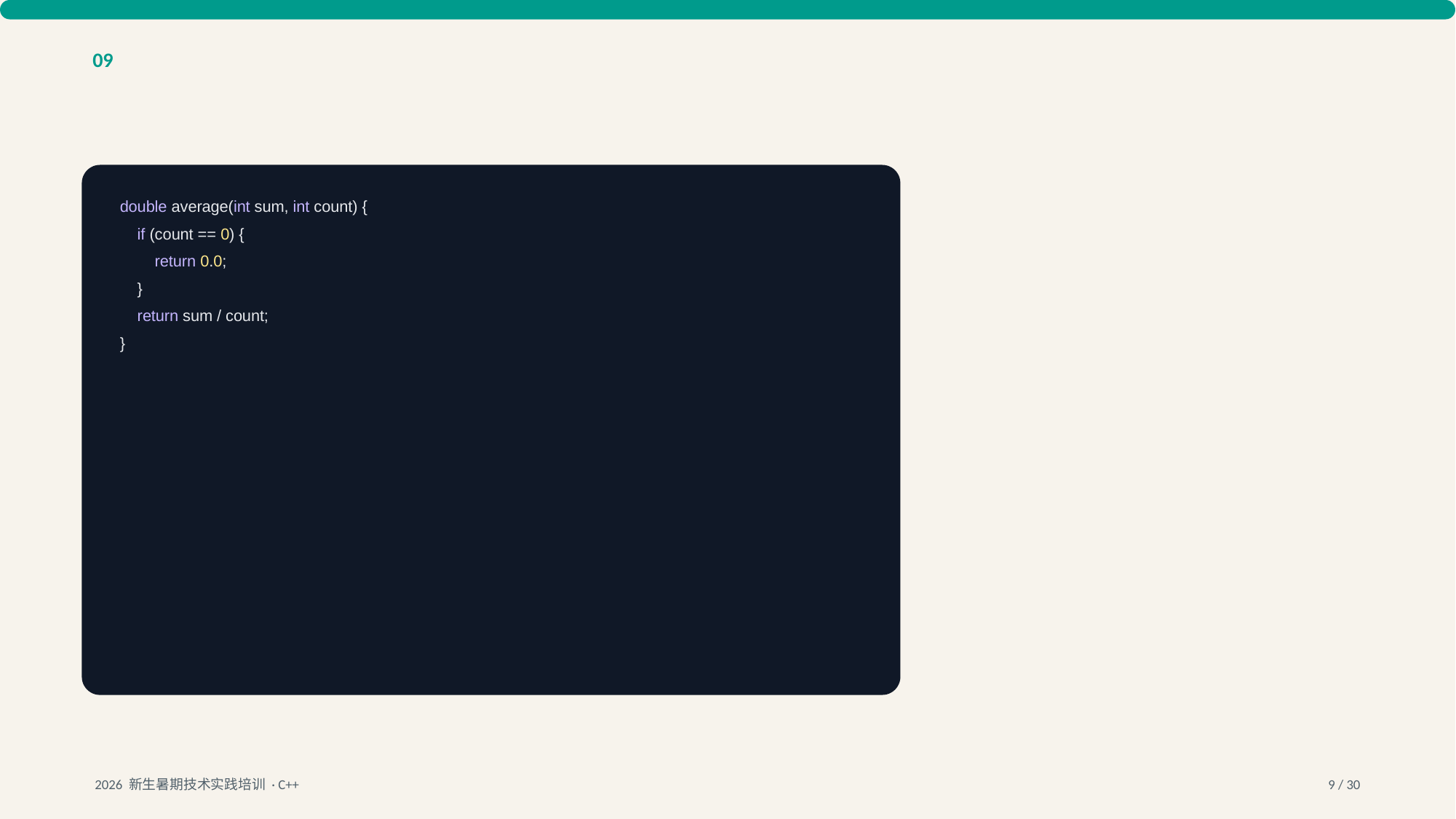

09

double average(int sum, int count) {

    if (count == 0) {
        return 0.0;

    }
    return sum / count;
}

2026 新生暑期技术实践培训 · C++
9 / 30